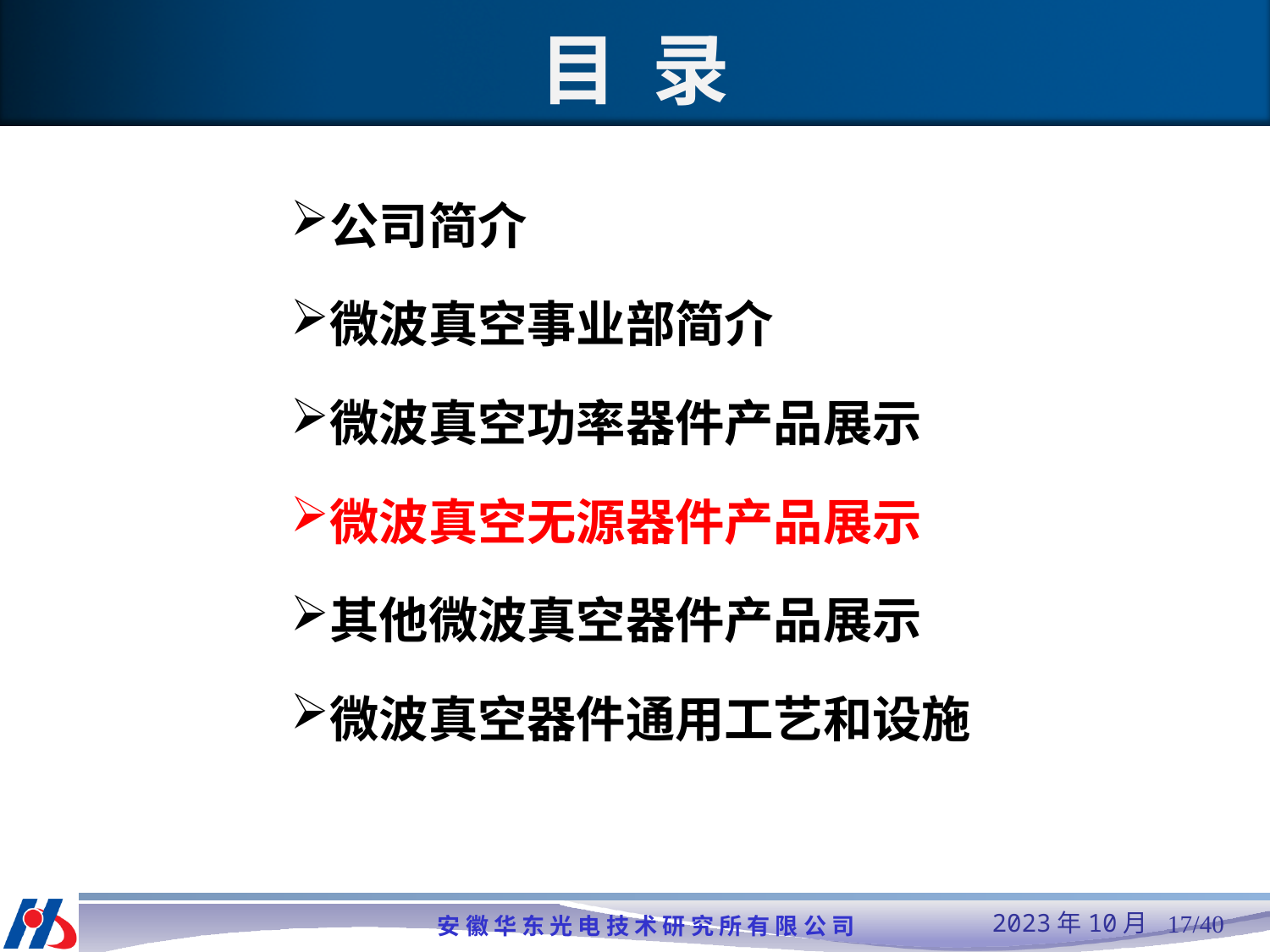

# 目  录
公司简介
微波真空事业部简介
微波真空功率器件产品展示
微波真空无源器件产品展示
其他微波真空器件产品展示
微波真空器件通用工艺和设施